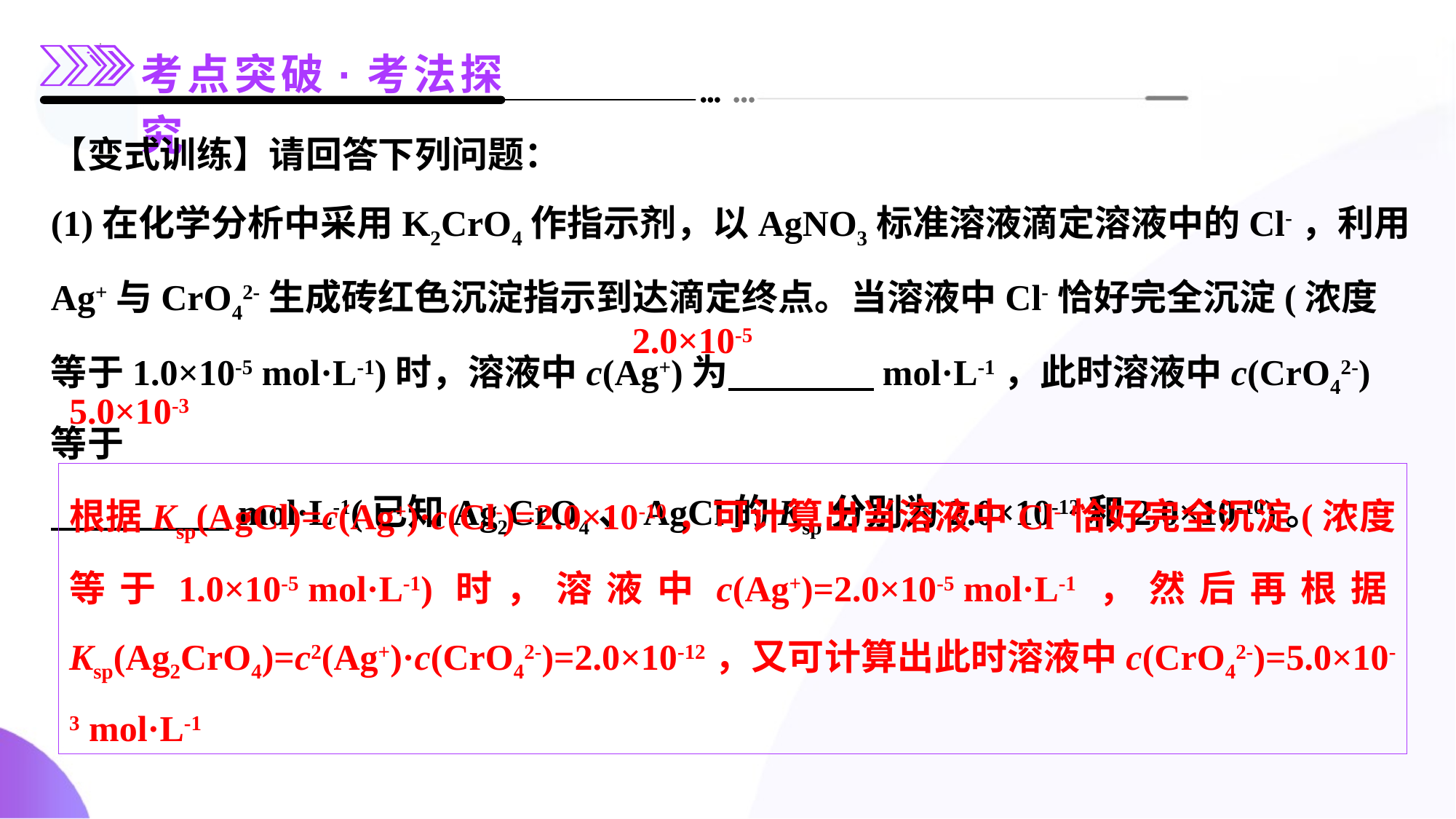

【变式训练】请回答下列问题：
(1)在化学分析中采用K2CrO4作指示剂，以AgNO3标准溶液滴定溶液中的Cl-，利用Ag+与CrO42-生成砖红色沉淀指示到达滴定终点。当溶液中Cl-恰好完全沉淀(浓度等于1.0×10-5 mol·L-1)时，溶液中c(Ag+)为　　　　mol·L-1，此时溶液中c(CrO42-)等于
　　　　    mol·L-1(已知Ag2CrO4、AgCl的Ksp分别为2.0×10-12和2.0×10-10)。

2.0×10-5
5.0×10-3
根据Ksp(AgCl)=c(Ag+)·c(Cl-)=2.0×10-10，可计算出当溶液中Cl-恰好完全沉淀(浓度等于1.0×10-5 mol·L-1)时，溶液中c(Ag+)=2.0×10-5 mol·L-1，然后再根据Ksp(Ag2CrO4)=c2(Ag+)·c(CrO42-)=2.0×10-12，又可计算出此时溶液中c(CrO42-)=5.0×10-3 mol·L-1